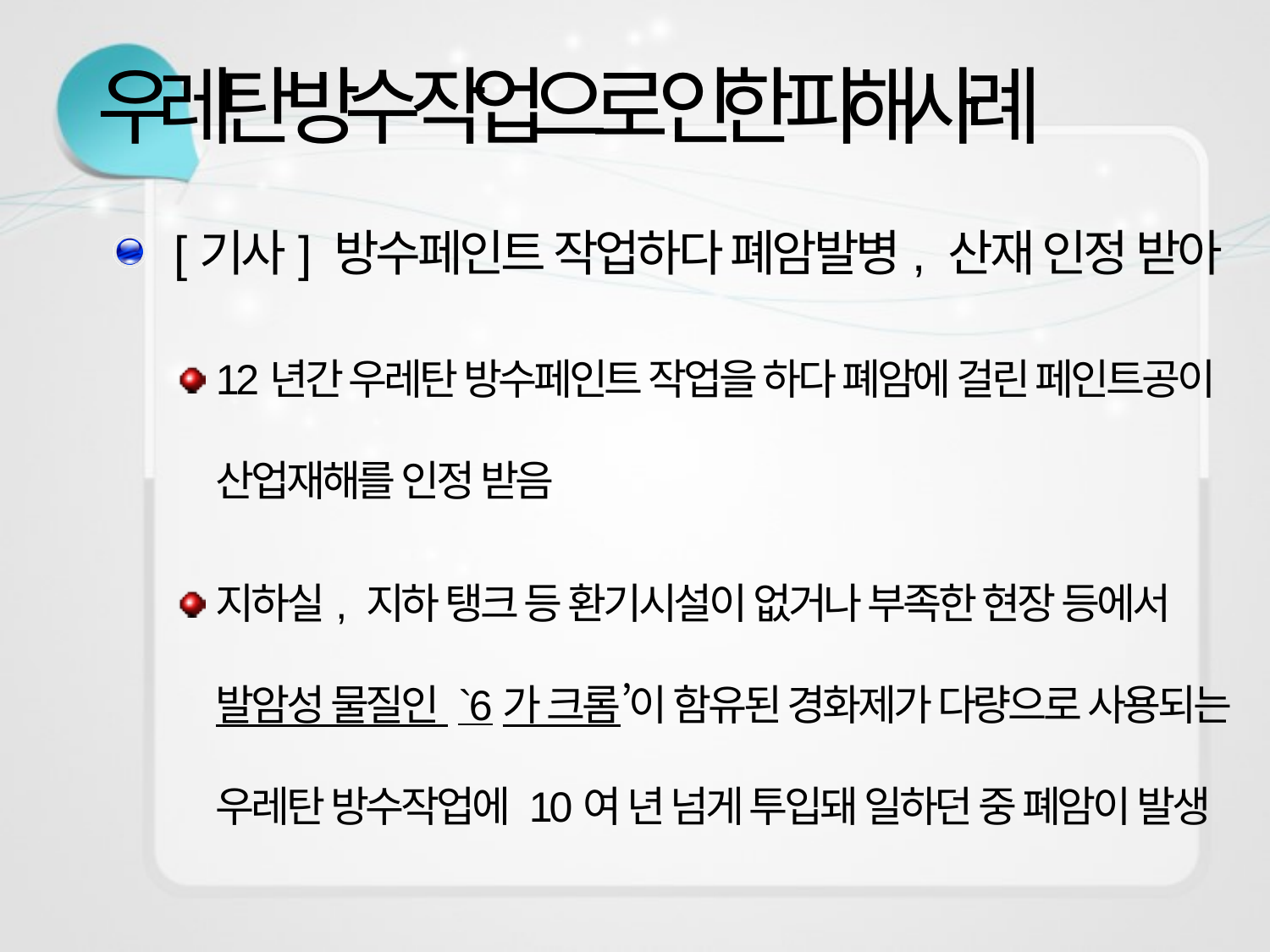

# 우레탄 방수 작업으로 인한 피해사례
 [기사] 방수페인트 작업하다 폐암발병, 산재 인정 받아
12년간 우레탄 방수페인트 작업을 하다 폐암에 걸린 페인트공이 산업재해를 인정 받음
지하실, 지하 탱크 등 환기시설이 없거나 부족한 현장 등에서 발암성 물질인 `6가 크롬’이 함유된 경화제가 다량으로 사용되는 우레탄 방수작업에 10여 년 넘게 투입돼 일하던 중 폐암이 발생